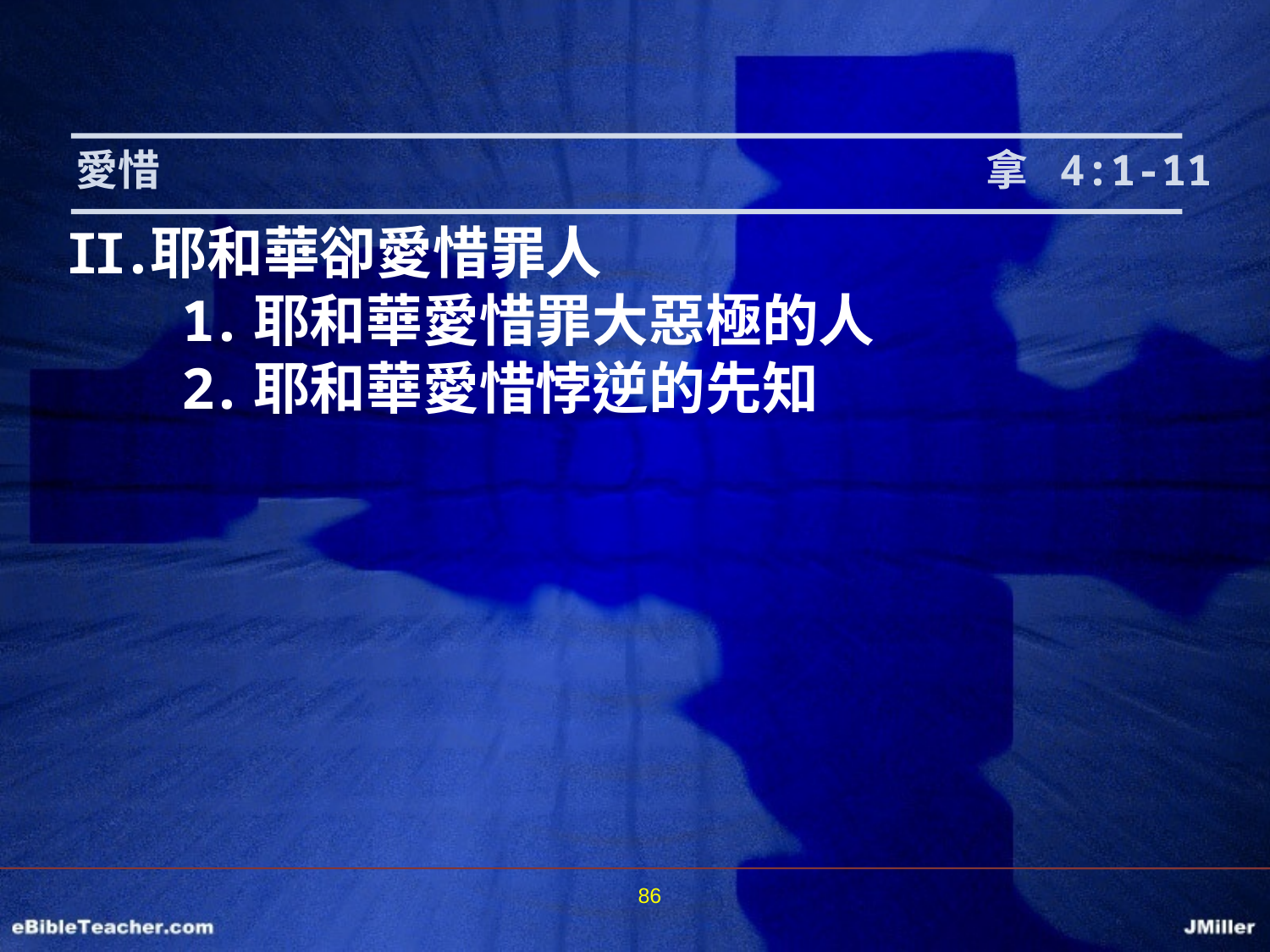

愛惜							 拿 4:1-11
耶和華卻愛惜罪人
耶和華愛惜罪大惡極的人
耶和華愛惜悖逆的先知